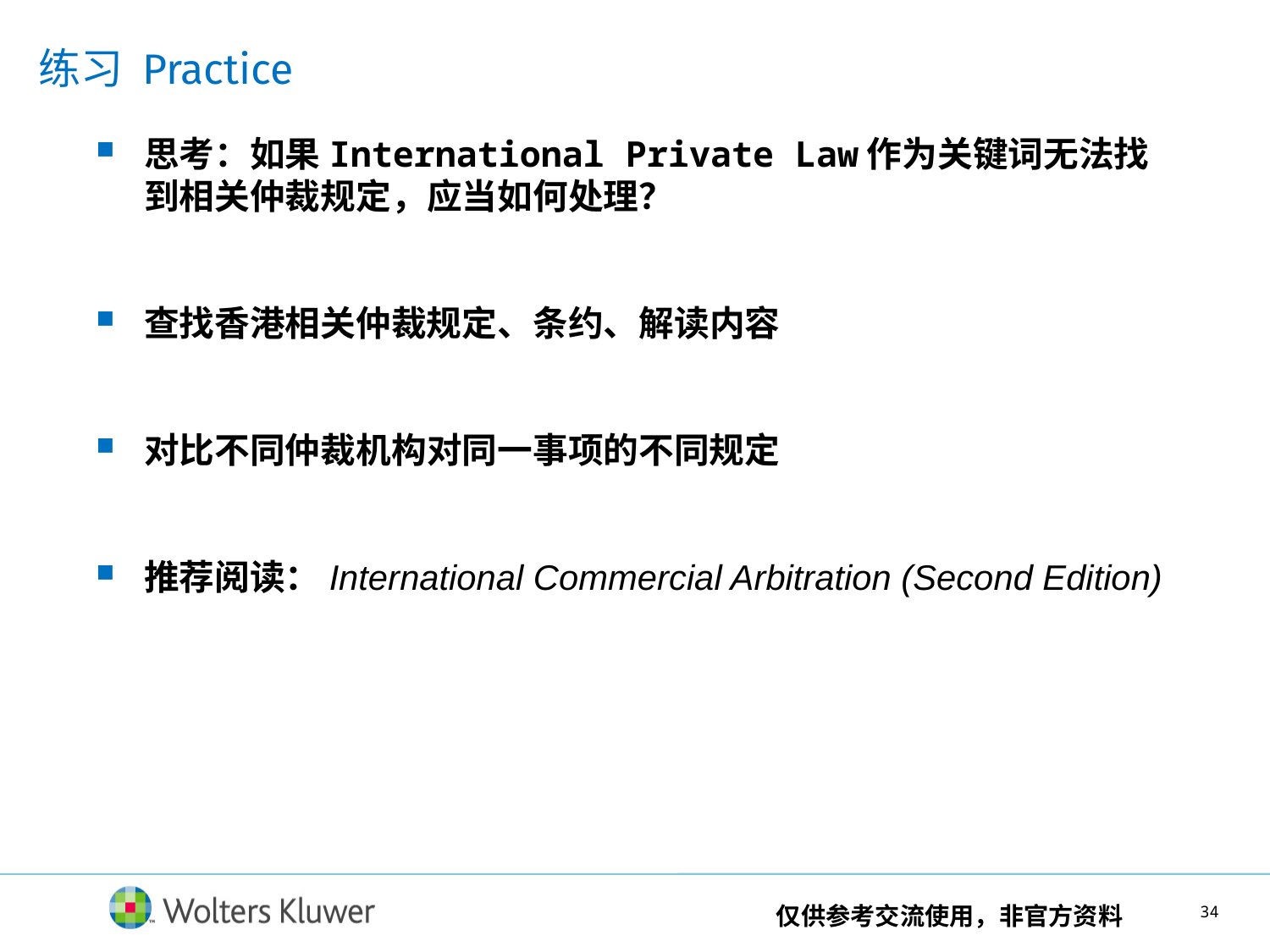

练习 Practice
思考：如果International Private Law作为关键词无法找到相关仲裁规定，应当如何处理？

查找香港相关仲裁规定、条约、解读内容

对比不同仲裁机构对同一事项的不同规定

推荐阅读：International Commercial Arbitration (Second Edition)

仅供参考交流使用，非官方资料
34